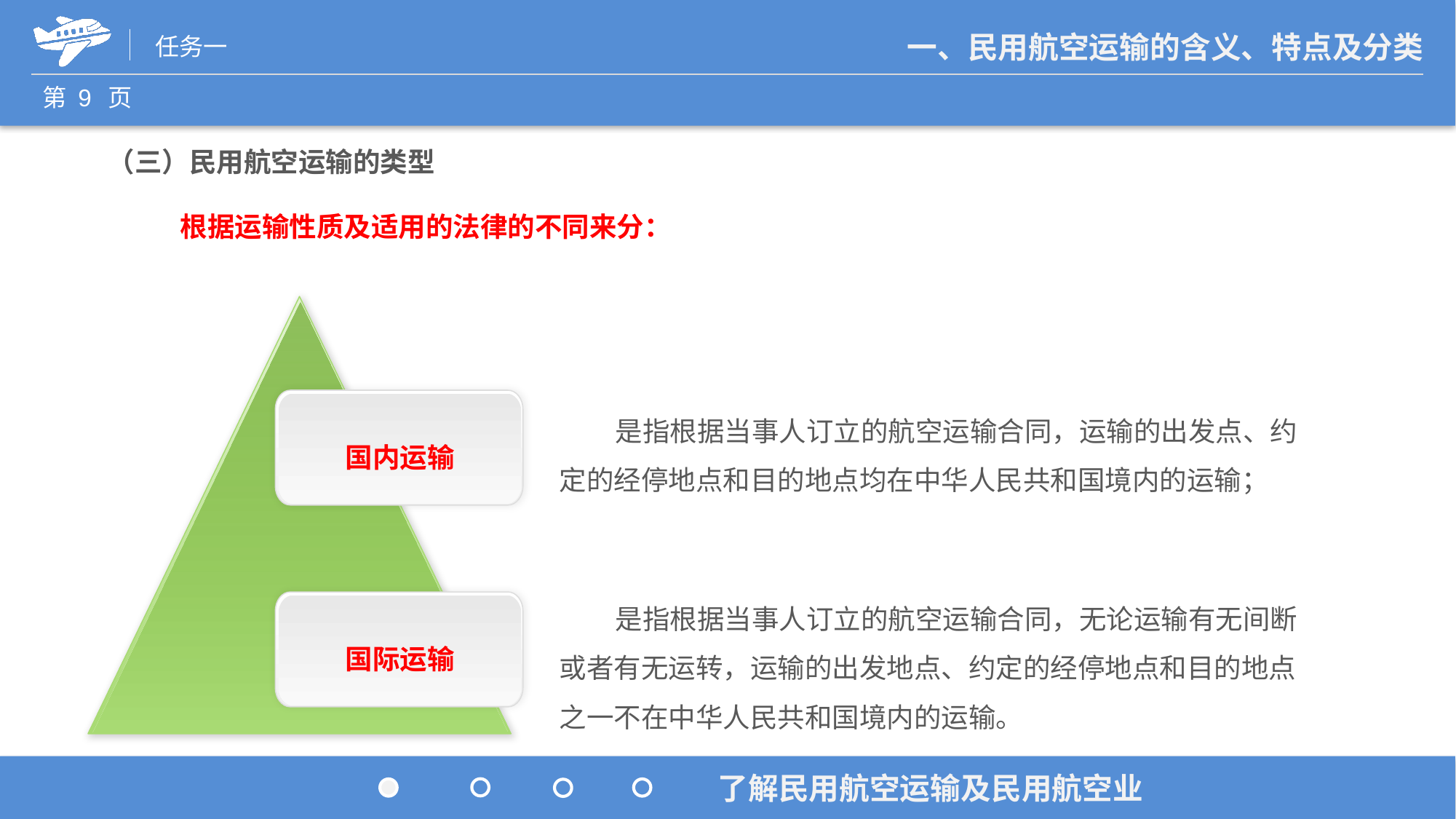

（三）民用航空运输的类型
        根据运输性质及适用的法律的不同来分：

国内运输
        是指根据当事人订立的航空运输合同，运输的出发点、约定的经停地点和目的地点均在中华人民共和国境内的运输；
        是指根据当事人订立的航空运输合同，无论运输有无间断或者有无运转，运输的出发地点、约定的经停地点和目的地点之一不在中华人民共和国境内的运输。

国际运输